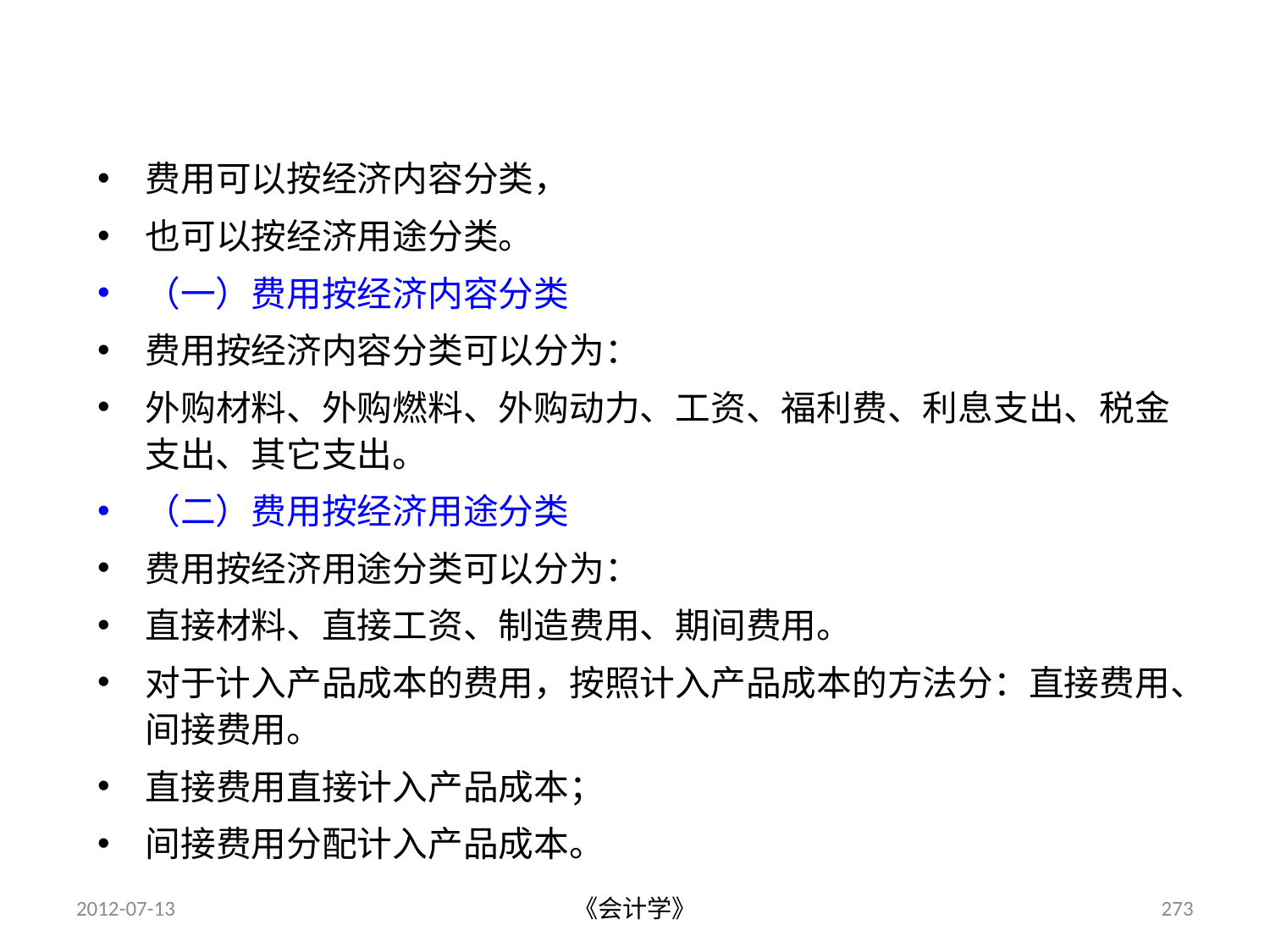

三、费用的分类
费用可以按经济内容分类，
也可以按经济用途分类。
（一）费用按经济内容分类
费用按经济内容分类可以分为：
外购材料、外购燃料、外购动力、工资、福利费、利息支出、税金支出、其它支出。
（二）费用按经济用途分类
费用按经济用途分类可以分为：
直接材料、直接工资、制造费用、期间费用。
对于计入产品成本的费用，按照计入产品成本的方法分：直接费用、间接费用。
直接费用直接计入产品成本；
间接费用分配计入产品成本。
2012-07-13
《会计学》
273